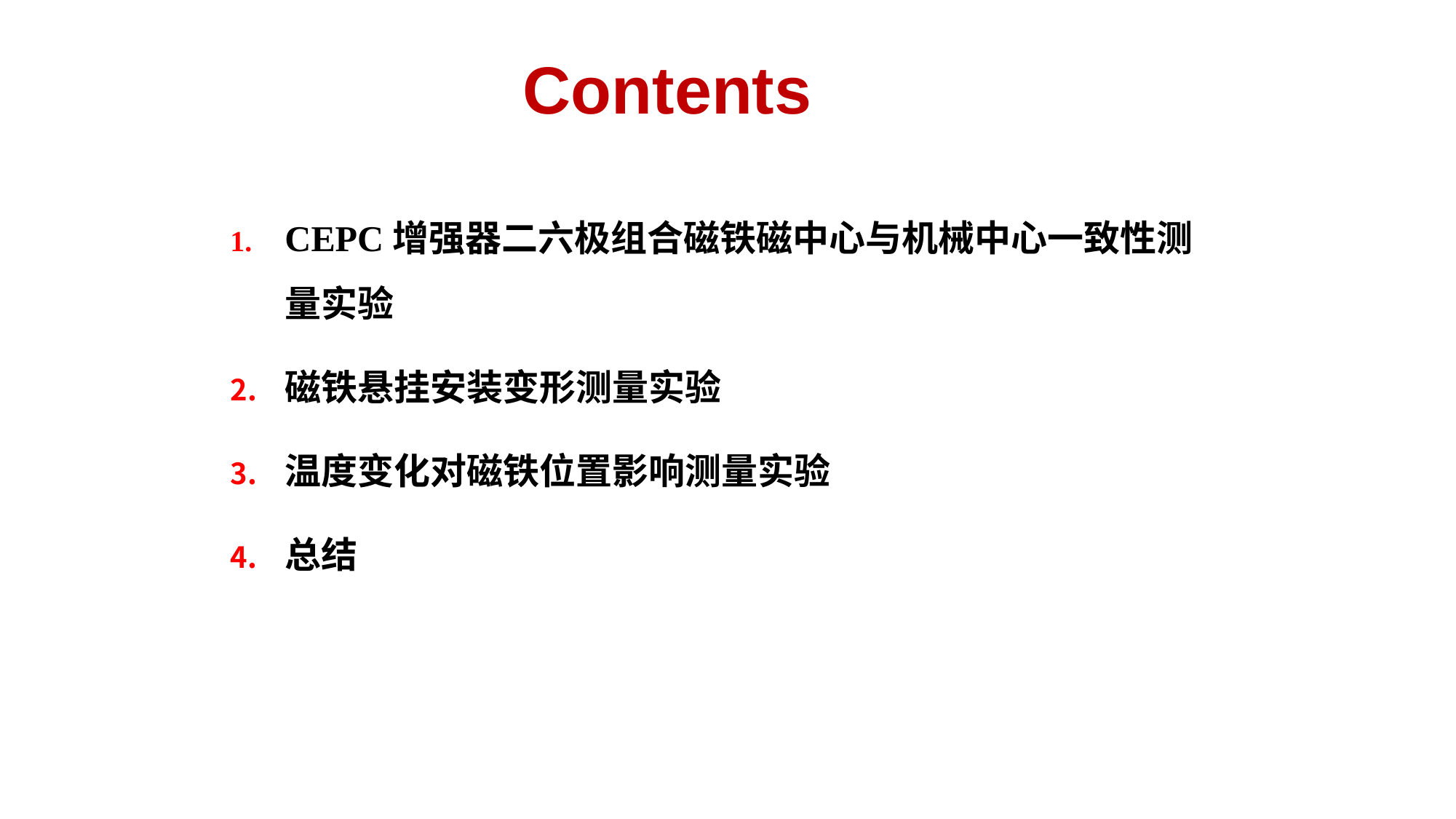

# Contents
CEPC增强器二六极组合磁铁磁中心与机械中心一致性测量实验
磁铁悬挂安装变形测量实验
温度变化对磁铁位置影响测量实验
总结